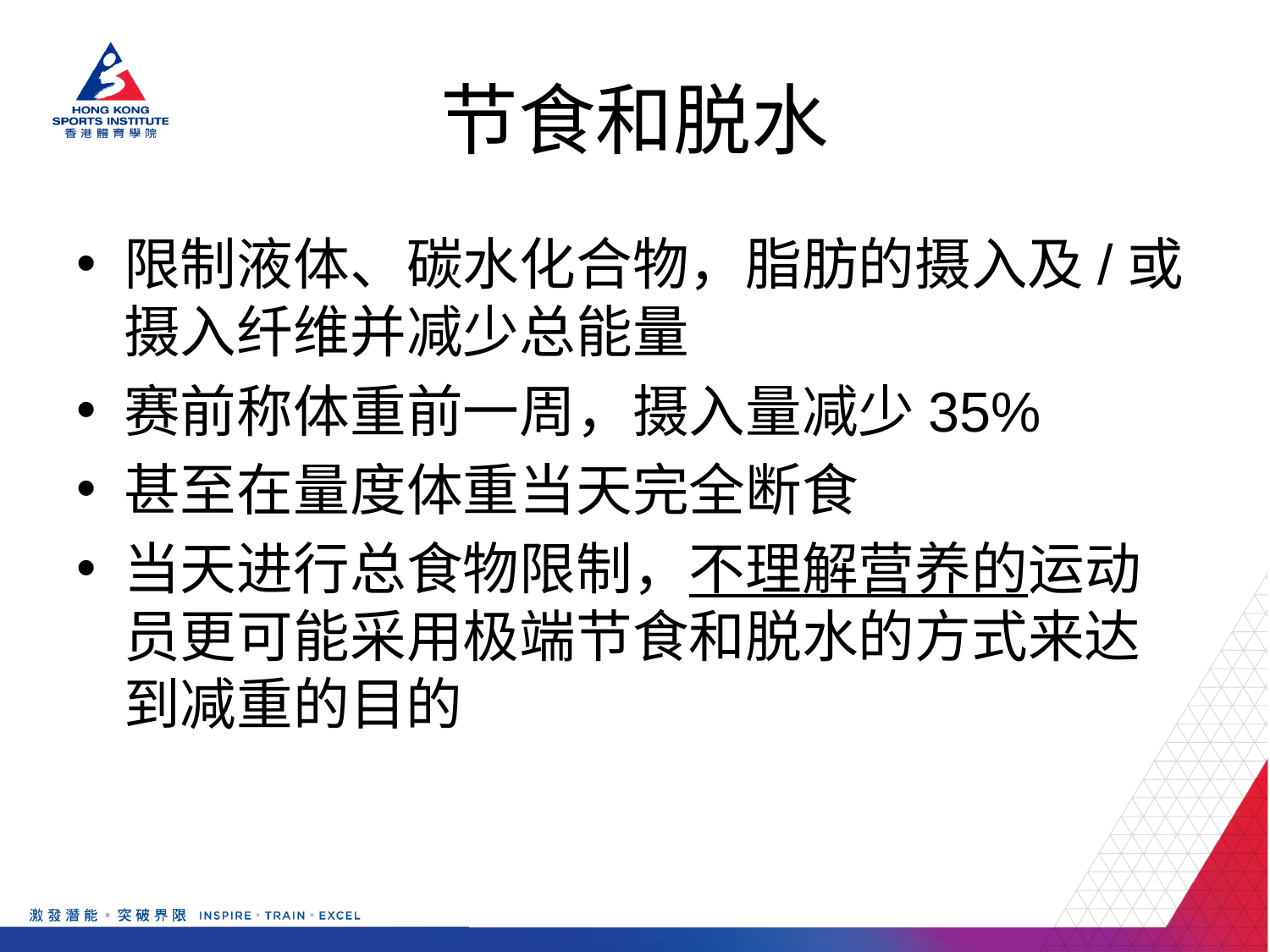

# 节食和脱水
限制液体、碳水化合物，脂肪的摄入及/或摄入纤维并减少总能量
赛前称体重前一周，摄入量减少35%
甚至在量度体重当天完全断食
当天进行总食物限制，不理解营养的运动员更可能采用极端节食和脱水的方式来达到减重的目的